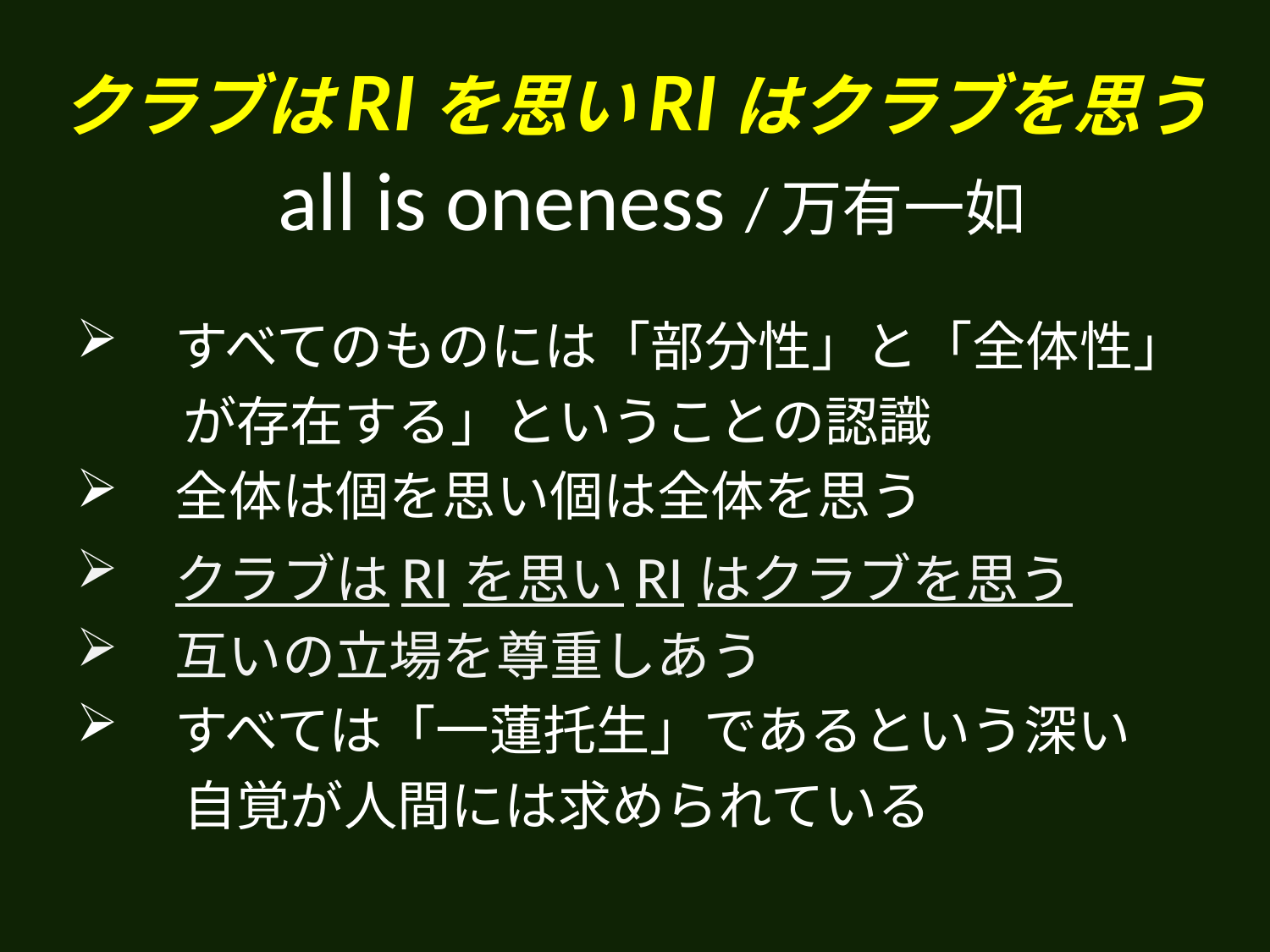

# クラブはRIを思いRIはクラブを思う all is oneness /万有一如
　すべてのものには「部分性」と「全体性」
　　が存在する」ということの認識
　全体は個を思い個は全体を思う
　クラブはRIを思いRIはクラブを思う
　互いの立場を尊重しあう
　すべては「一蓮托生」であるという深い
　　自覚が人間には求められている